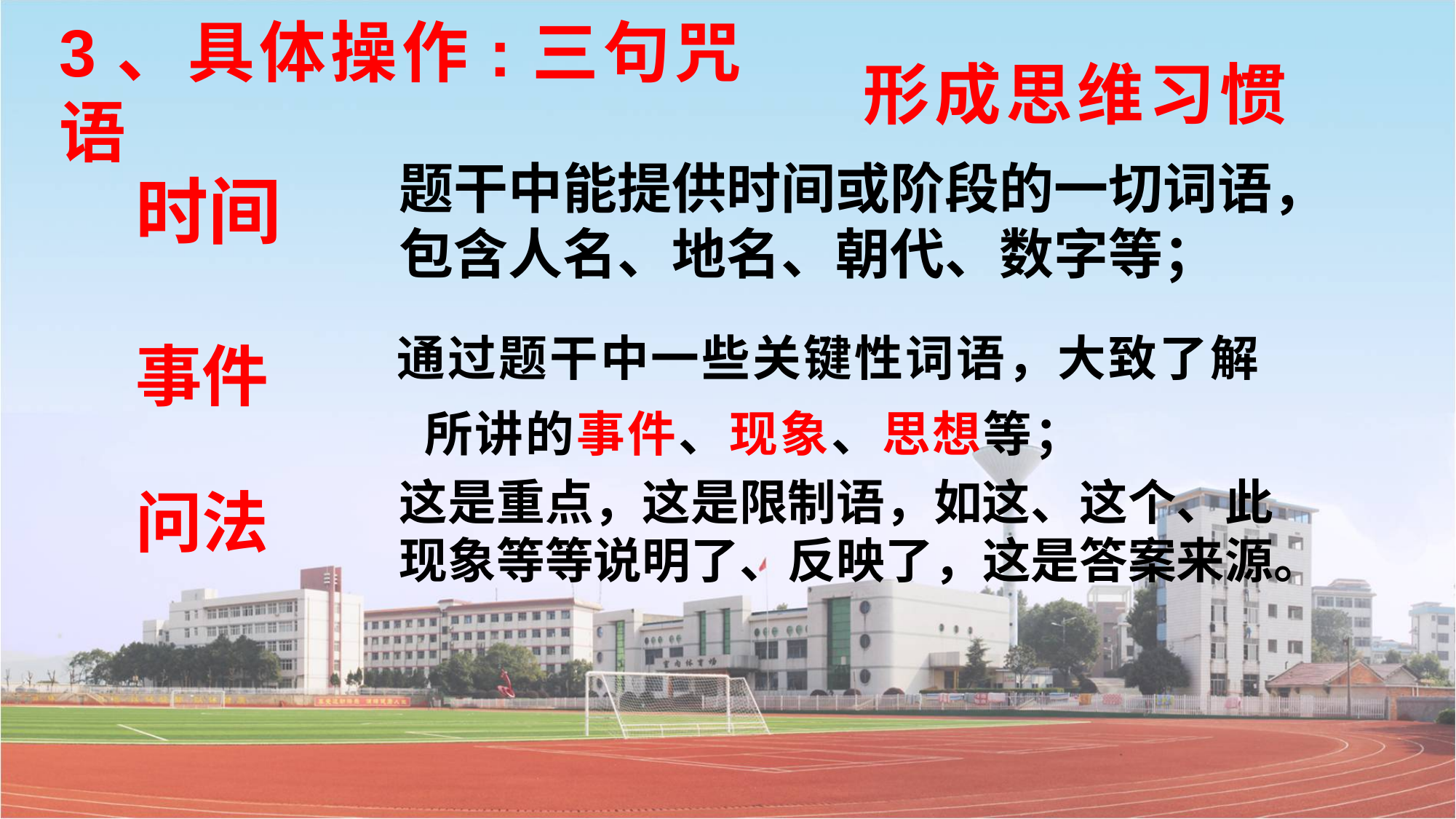

# 3、具体操作:三句咒语
形成思维习惯
题干中能提供时间或阶段的一切词语，包含人名、地名、朝代、数字等；
时间
通过题干中一些关键性词语，大致了解所讲的事件、现象、思想等；
事件
这是重点，这是限制语，如这、这个、此现象等等说明了、反映了，这是答案来源。
问法